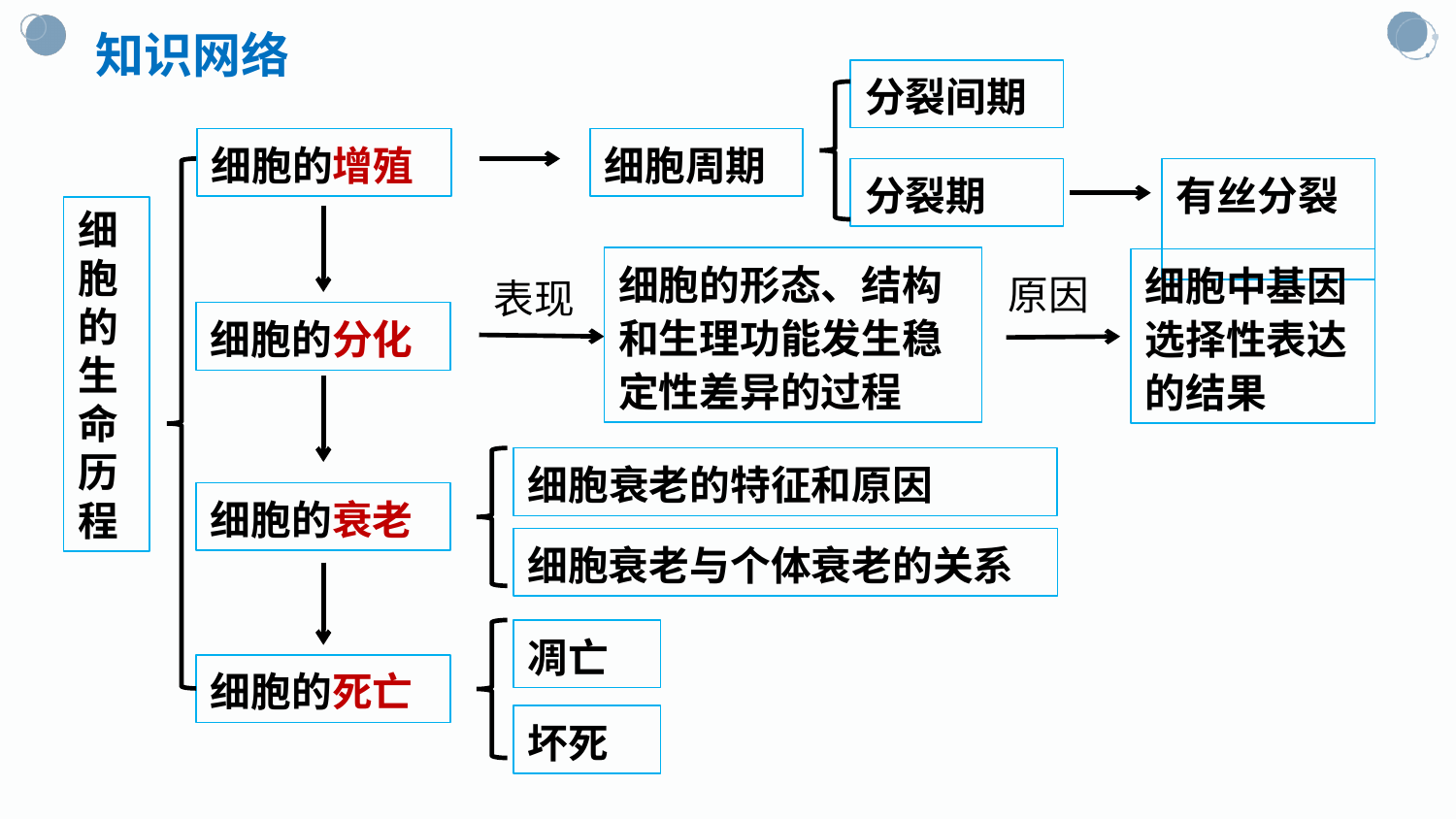

知识网络
分裂间期

细胞的增殖
细胞周期

有丝分裂
分裂期
细胞的生命历程
细胞的形态、结构和生理功能发生稳定性差异的过程
细胞中基因 选择性表达的结果
原因
表现
细胞的分化

细胞衰老的特征和原因
细胞的衰老
细胞衰老与个体衰老的关系

凋亡
细胞的死亡
坏死